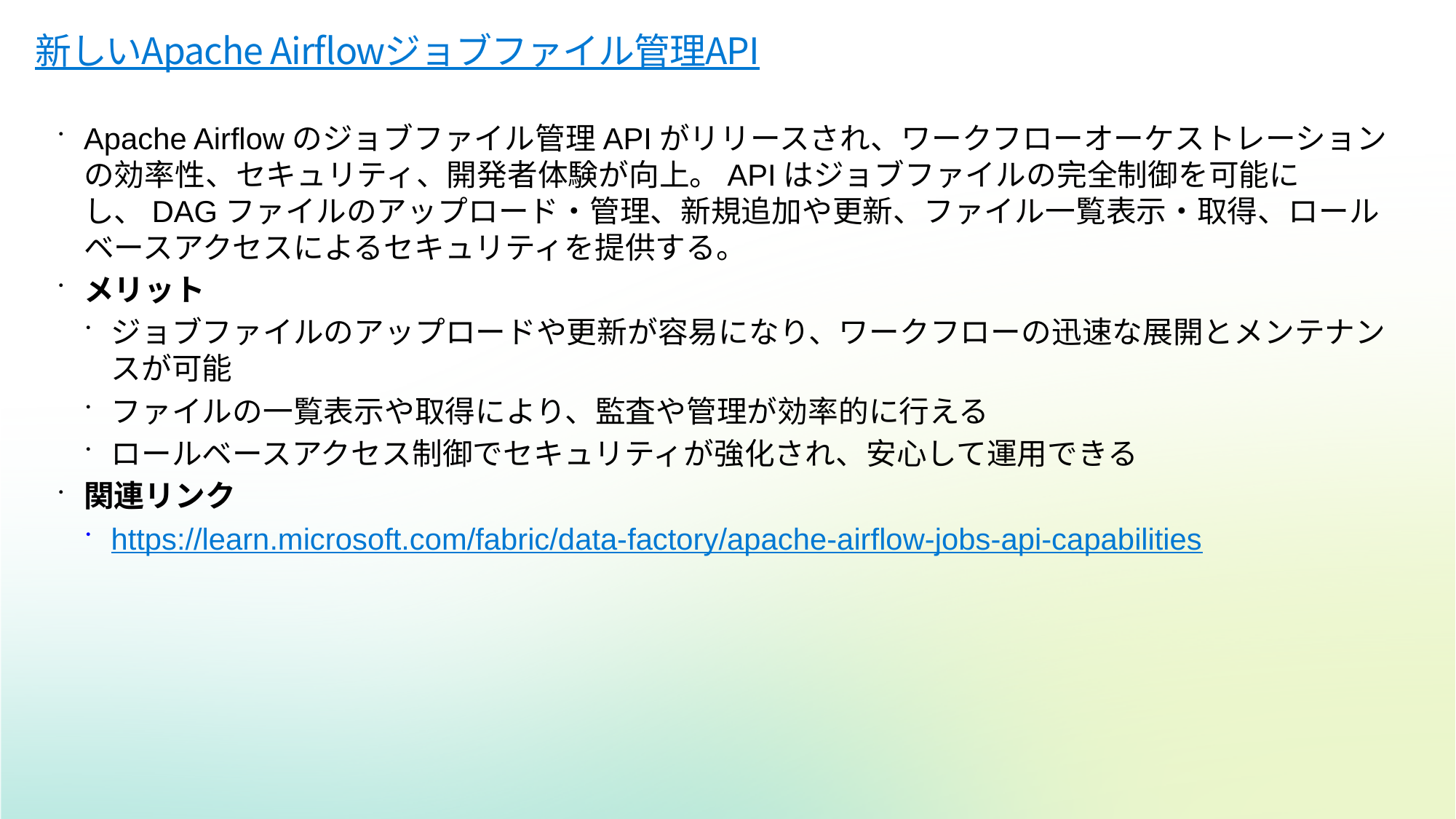

# 新しいApache Airflowジョブファイル管理API
Apache Airflowのジョブファイル管理APIがリリースされ、ワークフローオーケストレーションの効率性、セキュリティ、開発者体験が向上。APIはジョブファイルの完全制御を可能にし、DAGファイルのアップロード・管理、新規追加や更新、ファイル一覧表示・取得、ロールベースアクセスによるセキュリティを提供する。
メリット
ジョブファイルのアップロードや更新が容易になり、ワークフローの迅速な展開とメンテナンスが可能
ファイルの一覧表示や取得により、監査や管理が効率的に行える
ロールベースアクセス制御でセキュリティが強化され、安心して運用できる
関連リンク
https://learn.microsoft.com/fabric/data-factory/apache-airflow-jobs-api-capabilities